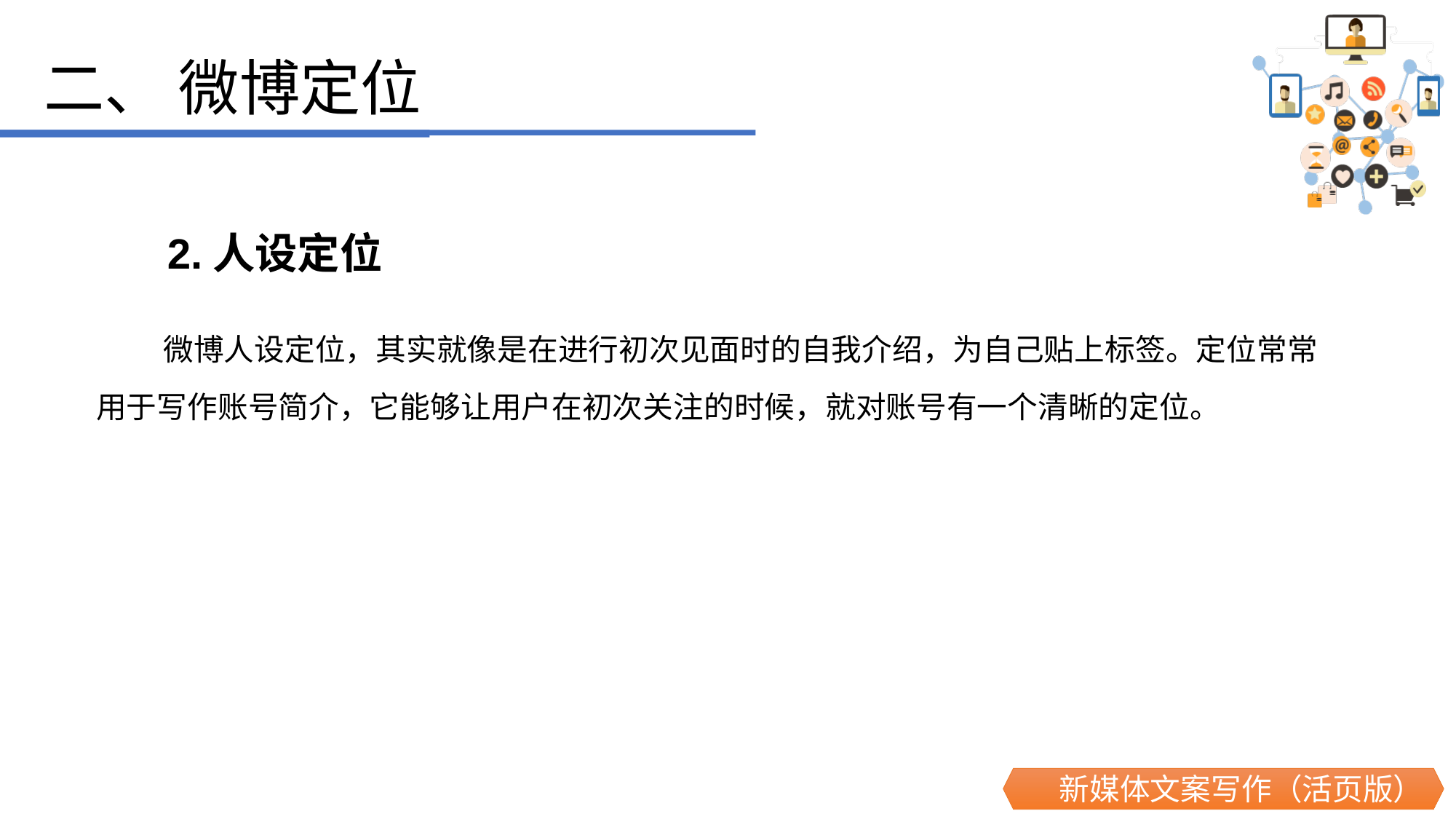

二、 微博定位

      2.人设定位
      微博人设定位，其实就像是在进行初次见面时的自我介绍，为自己贴上标签。定位常常用于写作账号简介，它能够让用户在初次关注的时候，就对账号有一个清晰的定位。